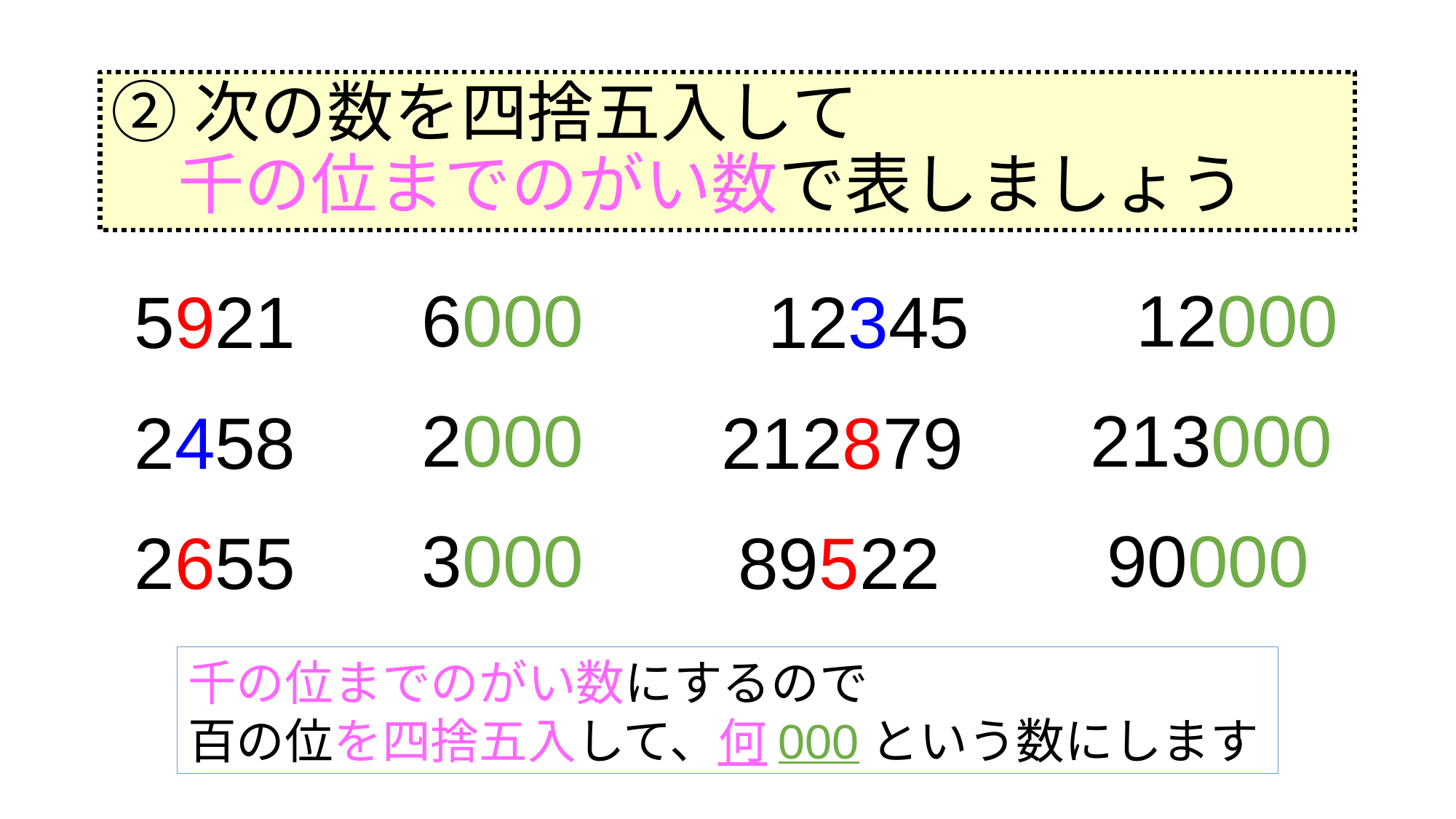

# ②次の数を四捨五入して 　千の位までのがい数で表しましょう
6000
12000
5921
12345
2000
213000
2458
212879
3000
90000
2655
89522
千の位までのがい数にするので
百の位を四捨五入して、何000という数にします